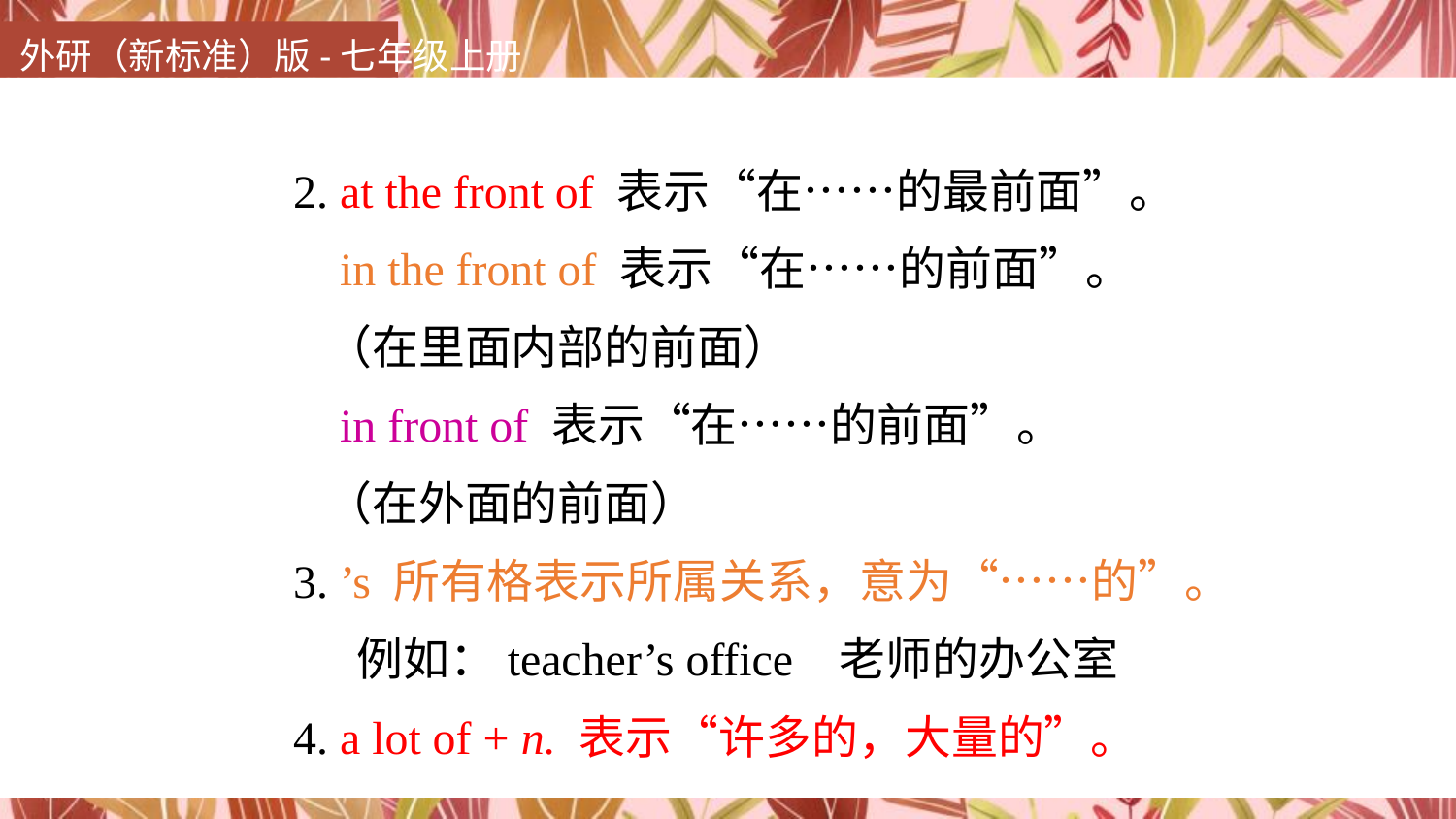

2. at the front of 表示“在……的最前面”。
    in the front of 表示“在……的前面”。
  （在里面内部的前面）
    in front of 表示“在……的前面”。
  （在外面的前面）
3. ’s 所有格表示所属关系，意为“……的”。
     例如：teacher’s office   老师的办公室
4. a lot of + n. 表示“许多的，大量的”。